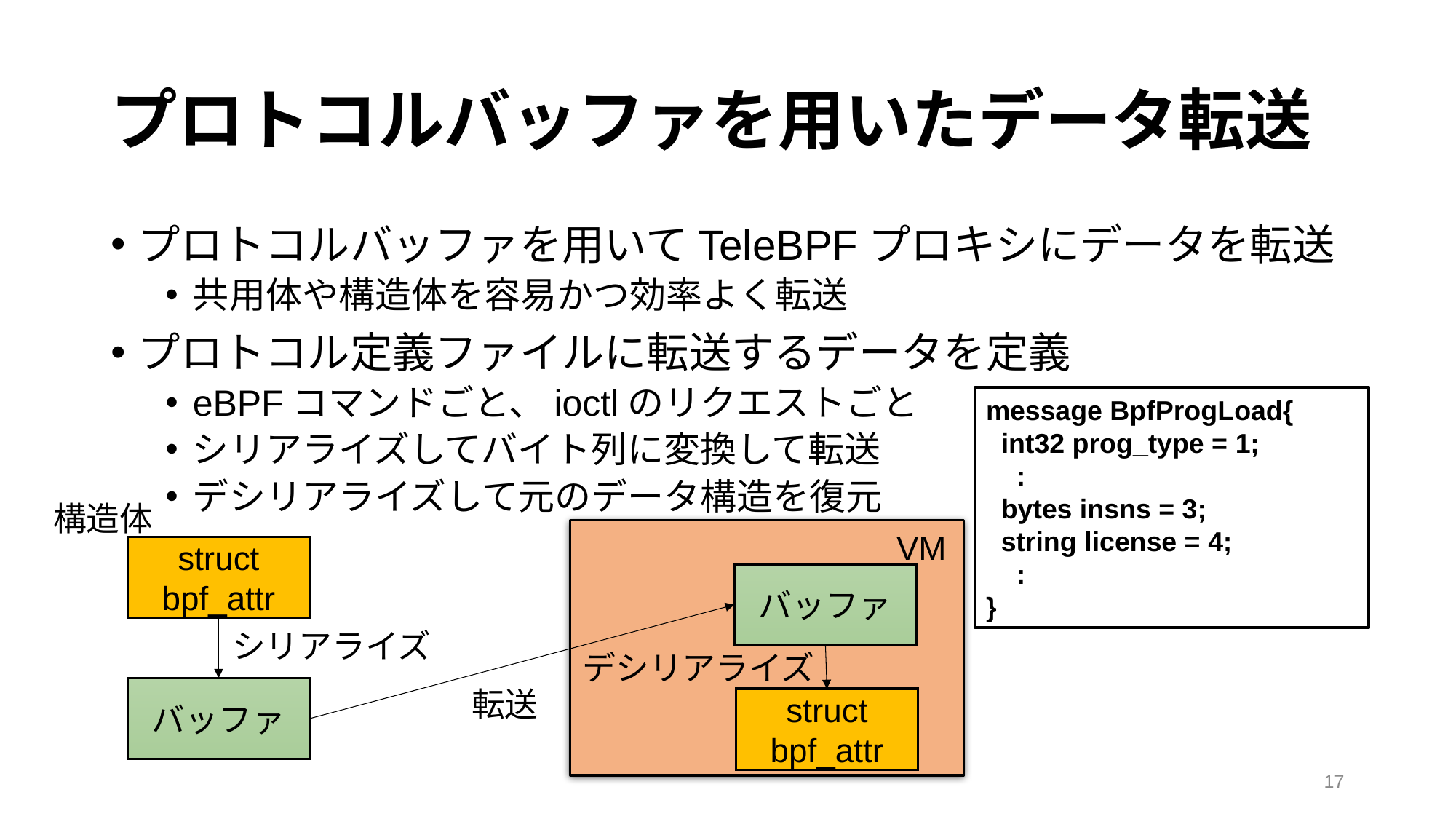

# プロトコルバッファを用いたデータ転送
プロトコルバッファを用いてTeleBPFプロキシにデータを転送
共用体や構造体を容易かつ効率よく転送
プロトコル定義ファイルに転送するデータを定義
eBPFコマンドごと、ioctlのリクエストごと
シリアライズしてバイト列に変換して転送
デシリアライズして元のデータ構造を復元
message BpfProgLoad{
  int32 prog_type = 1;
    :
  bytes insns = 3;
  string license = 4;
    :
}
構造体

VM
struct bpf_attr
バッファ
シリアライズ
デシリアライズ
転送
バッファ
struct bpf_attr
17